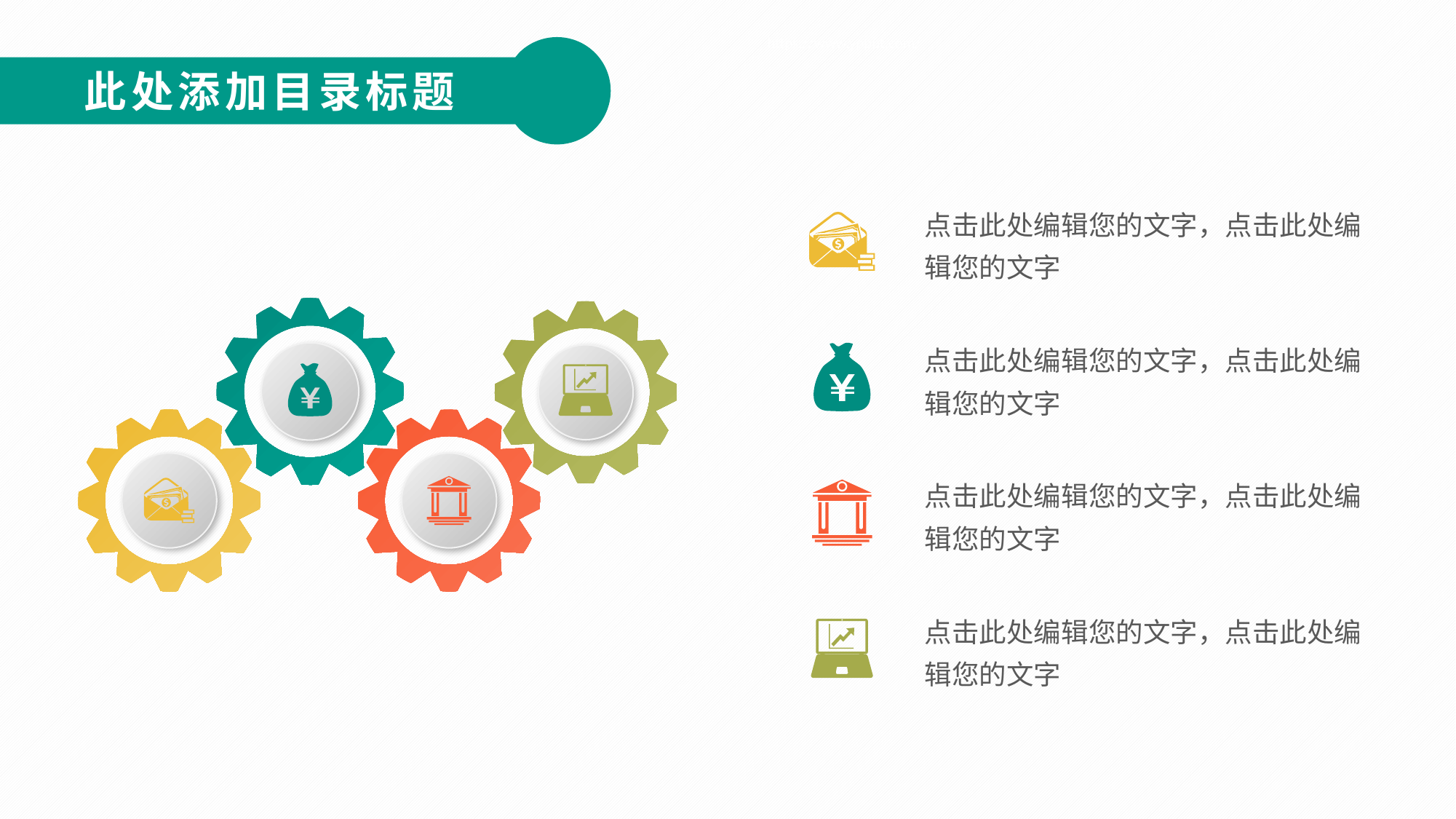

https://www.ypppt.com/

此处添加目录标题
点击此处编辑您的文字，点击此处编辑您的文字

点击此处编辑您的文字，点击此处编辑您的文字

点击此处编辑您的文字，点击此处编辑您的文字

点击此处编辑您的文字，点击此处编辑您的文字